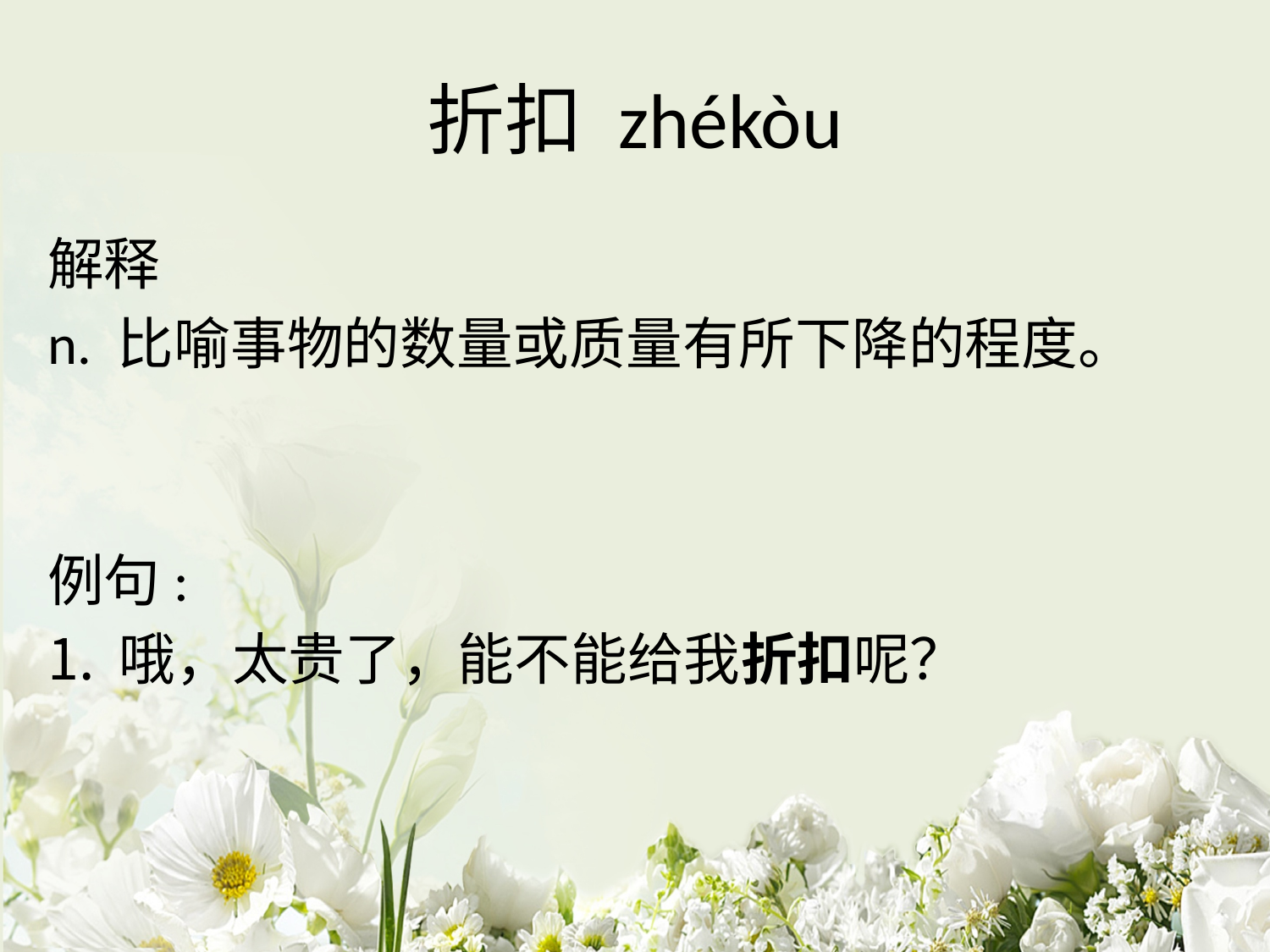

# 折扣 zhékòu
解释
n. 比喻事物的数量或质量有所下降的程度。

例句:
哦，太贵了，能不能给我折扣呢？